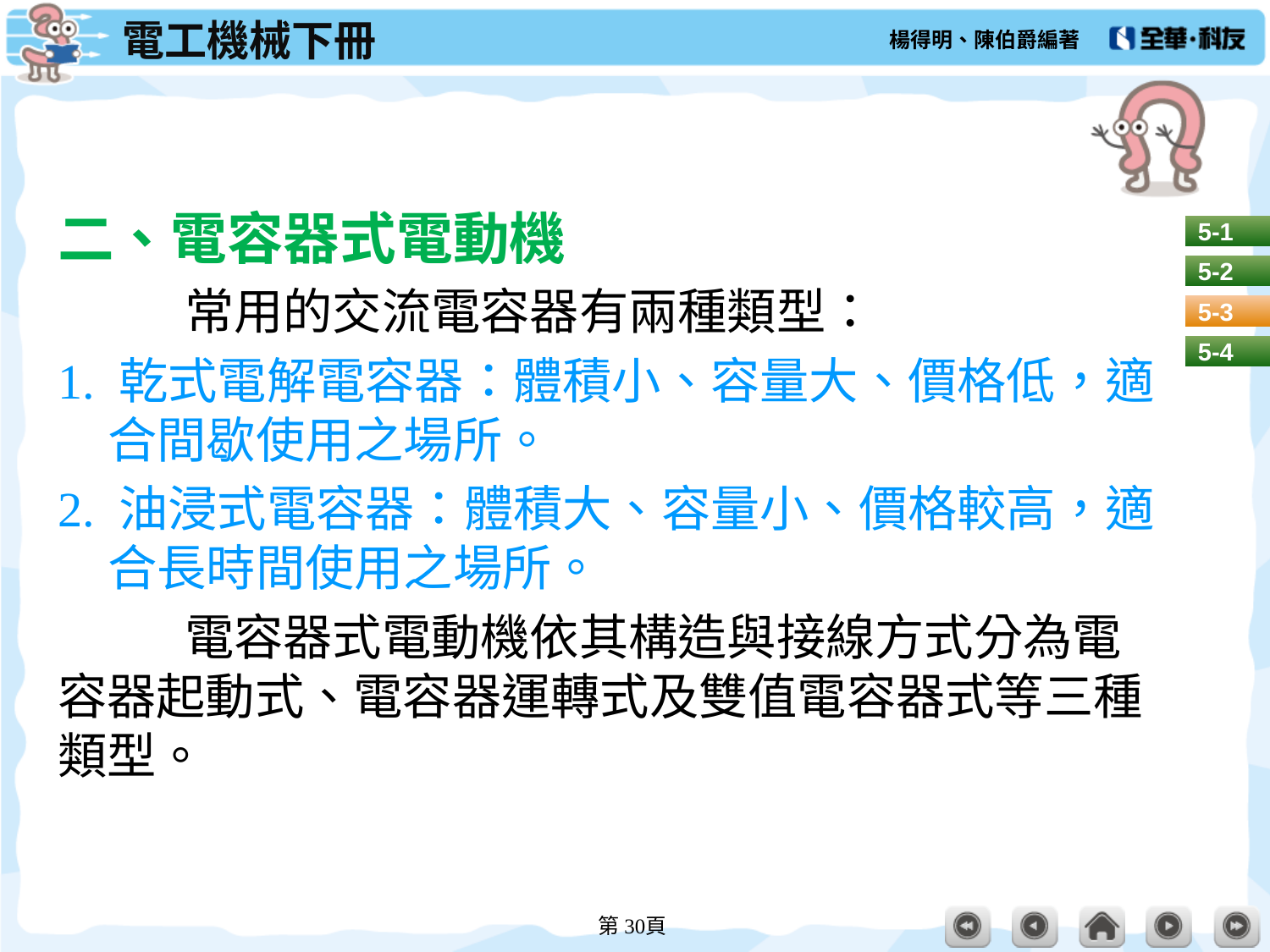

#
二、電容器式電動機
	常用的交流電容器有兩種類型：
1. 乾式電解電容器：體積小、容量大、價格低，適合間歇使用之場所。
2. 油浸式電容器：體積大、容量小、價格較高，適合長時間使用之場所。
	電容器式電動機依其構造與接線方式分為電容器起動式、電容器運轉式及雙值電容器式等三種類型。